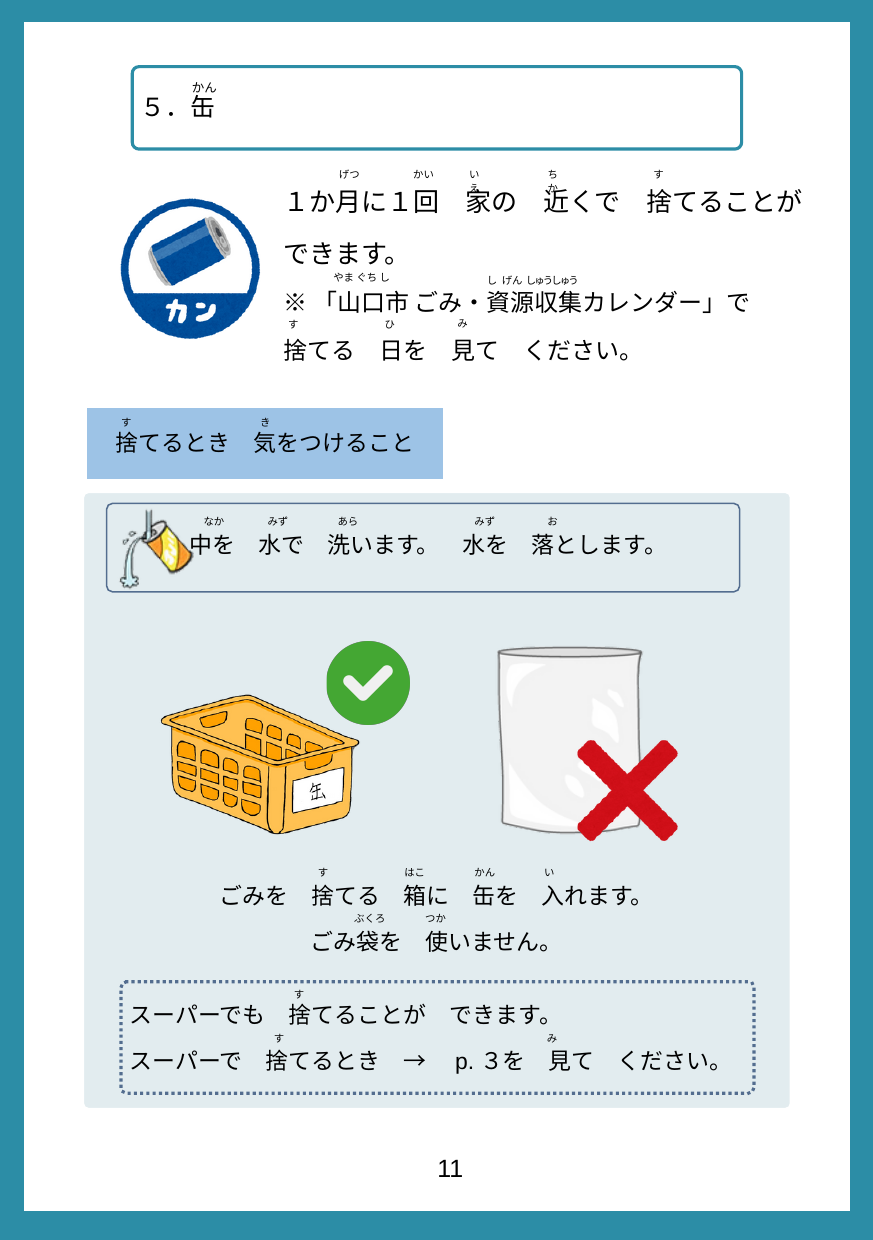

５．缶
かん
１か月に１回　家の　近くで　捨てることが　できます。
※「山口市 ごみ・資源収集カレンダー」で
捨てる　日を　見て　ください。
げつ
かい
いえ
ちか
す

やま ぐち し

し  げん
しゅうしゅう
み
す
ひ

捨てるとき　気をつけること
き
す

中を　水で　洗います。　水を　落とします。
 なか
みず
あら
みず
 お

ごみを　捨てる　箱に　缶を　入れます。
ごみ袋を　使いません。
す
はこ
かん
い
ぶくろ
つか

スーパーでも　捨てることが　できます。
スーパーで　捨てるとき　→　p.３を　見て　ください。
す
す
み
11